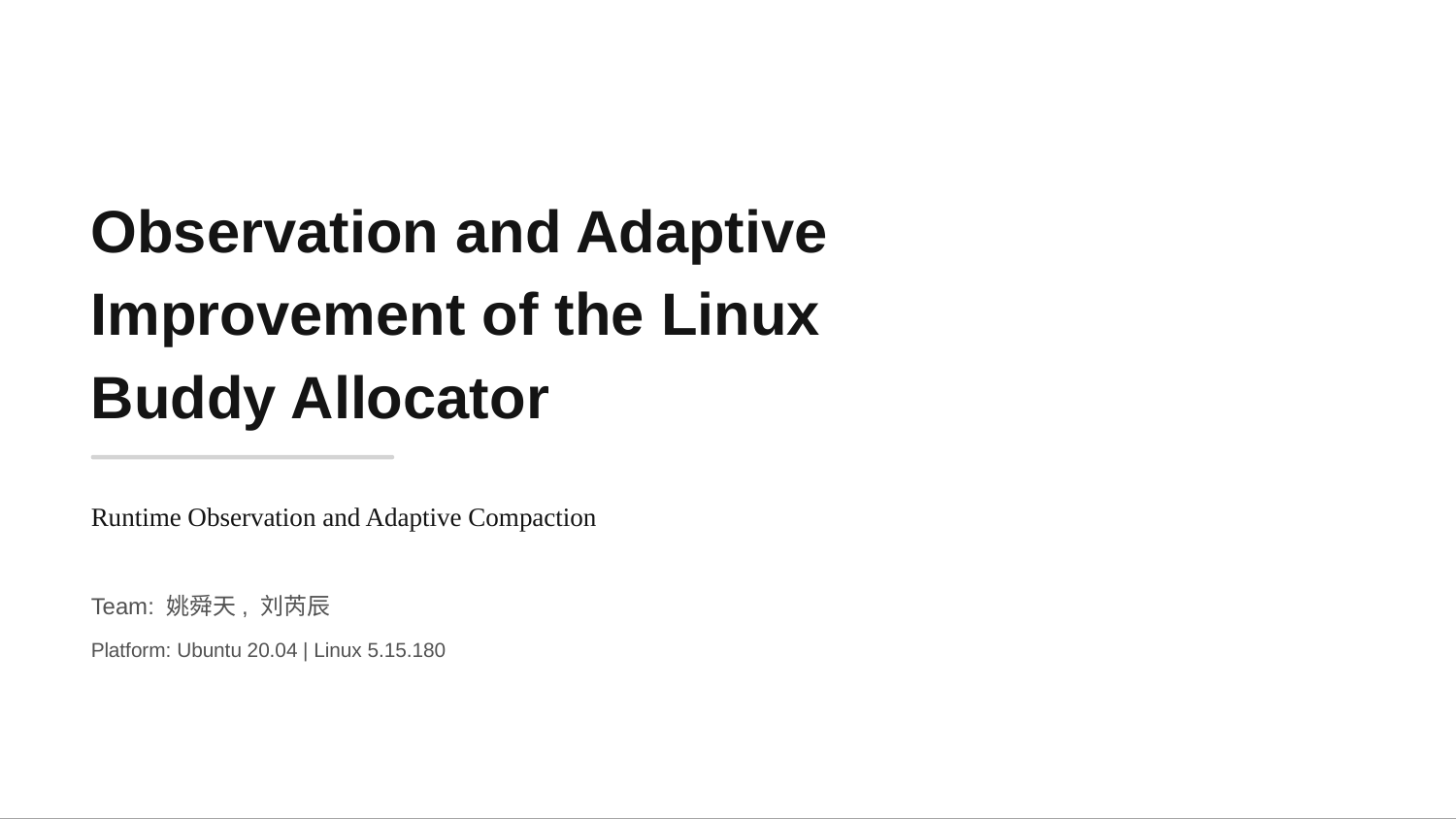

Observation and Adaptive
Improvement of the Linux
Buddy Allocator

Runtime Observation and Adaptive Compaction
Team: 姚舜天, 刘芮辰
Platform: Ubuntu 20.04 | Linux 5.15.180